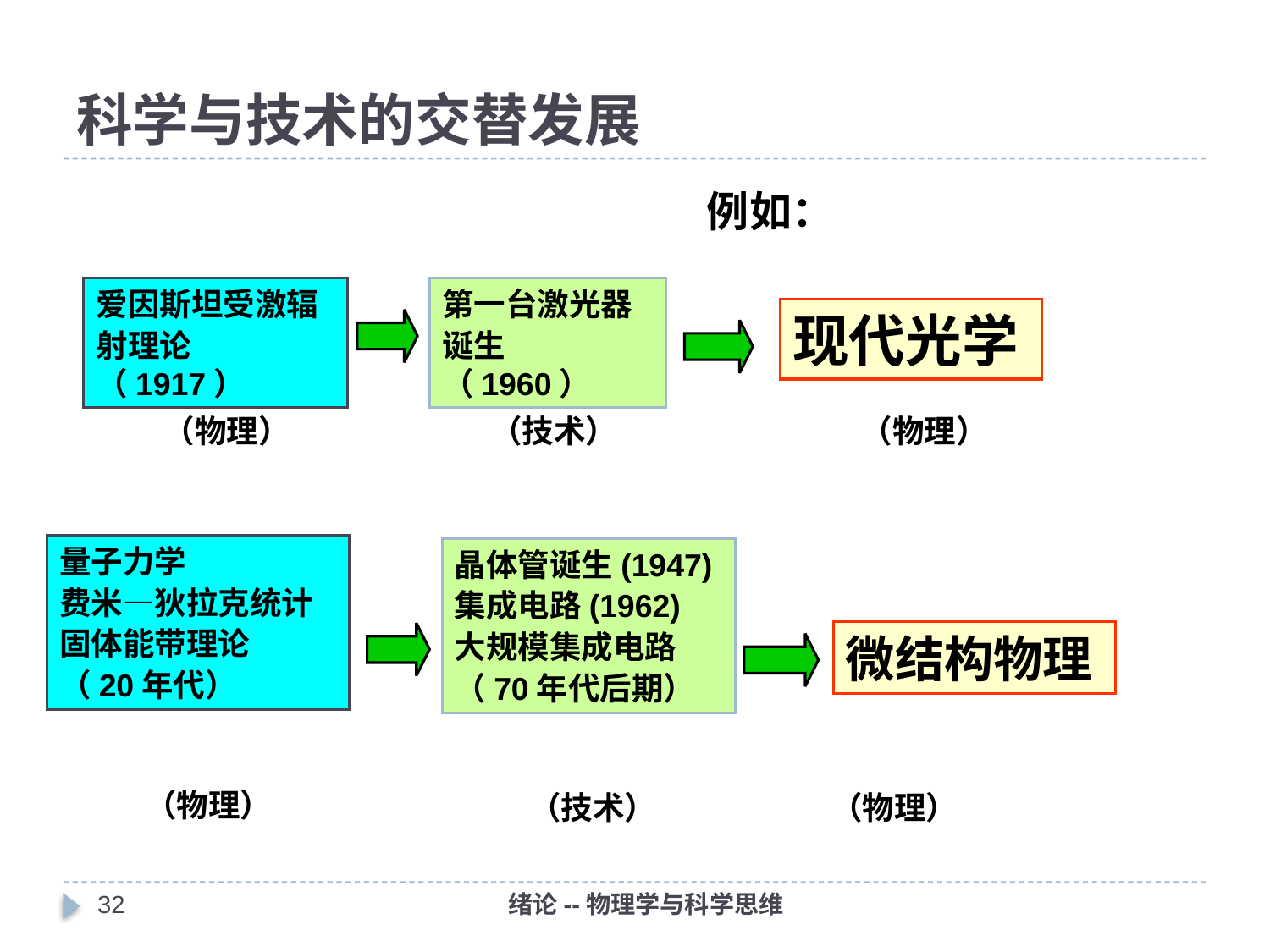

# 科学与技术的交替发展

例如：
爱因斯坦受激辐
射理论（1917）
（物理）
第一台激光器
诞生（1960）

（技术）
现代光学

（物理）
量子力学
费米—狄拉克统计
固体能带理论
（20年代）
（物理）
晶体管诞生(1947)
集成电路(1962)
大规模集成电路
（70年代后期）

（技术）
微结构物理

（物理）
32
绪论--物理学与科学思维